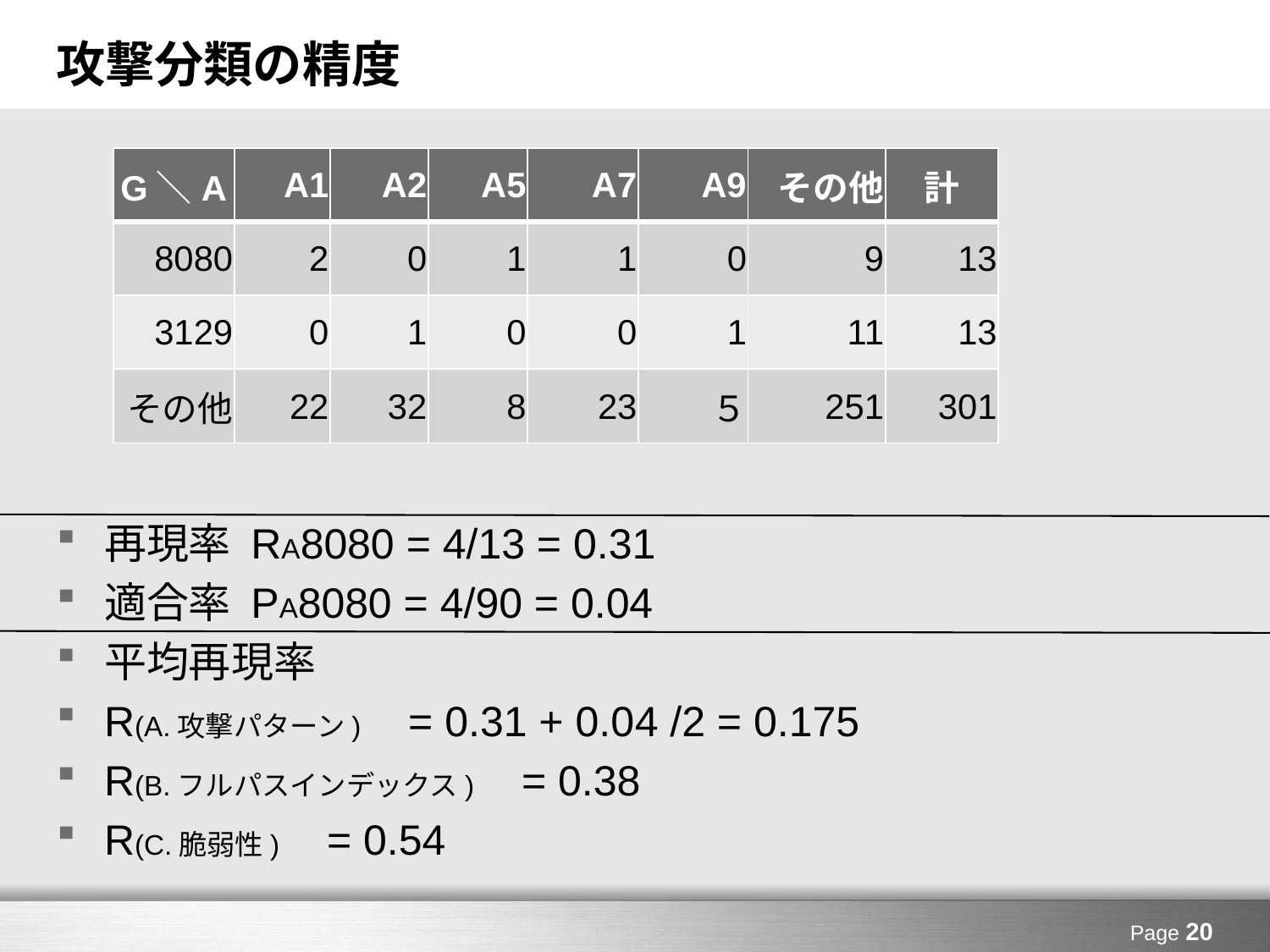

# 攻撃分類の精度
| G＼A | A1 | A2 | A5 | A7 | A9 | その他 | 計 |
| --- | --- | --- | --- | --- | --- | --- | --- |
| 8080 | 2 | 0 | 1 | 1 | 0 | 9 | 13 |
| 3129 | 0 | 1 | 0 | 0 | 1 | 11 | 13 |
| その他 | 22 | 32 | 8 | 23 | ５ | 251 | 301 |
再現率 RA8080 = 4/13 = 0.31
適合率 PA8080 = 4/90 = 0.04
平均再現率
R(A.攻撃パターン)    = 0.31 + 0.04 /2 = 0.175
R(B.フルパスインデックス)    = 0.38
R(C.脆弱性)    = 0.54

Page 20